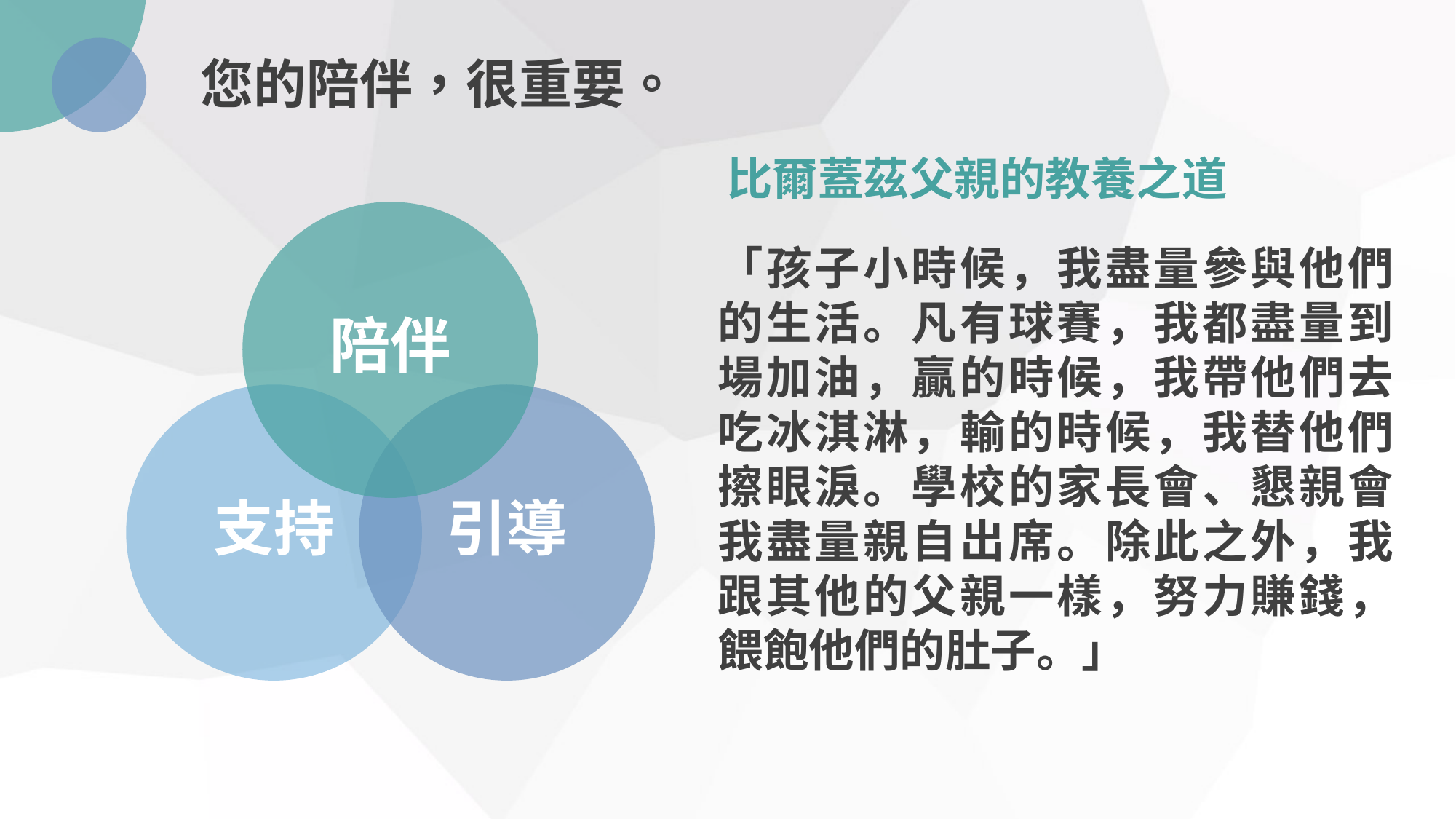

您的陪伴，很重要。
比爾蓋茲父親的教養之道

「孩子小時候，我盡量參與他們的生活。凡有球賽，我都盡量到場加油，贏的時候，我帶他們去吃冰淇淋，輸的時候，我替他們擦眼淚。學校的家長會、懇親會我盡量親自出席。除此之外，我跟其他的父親一樣，努力賺錢，餵飽他們的肚子。」
陪伴

支持
引導